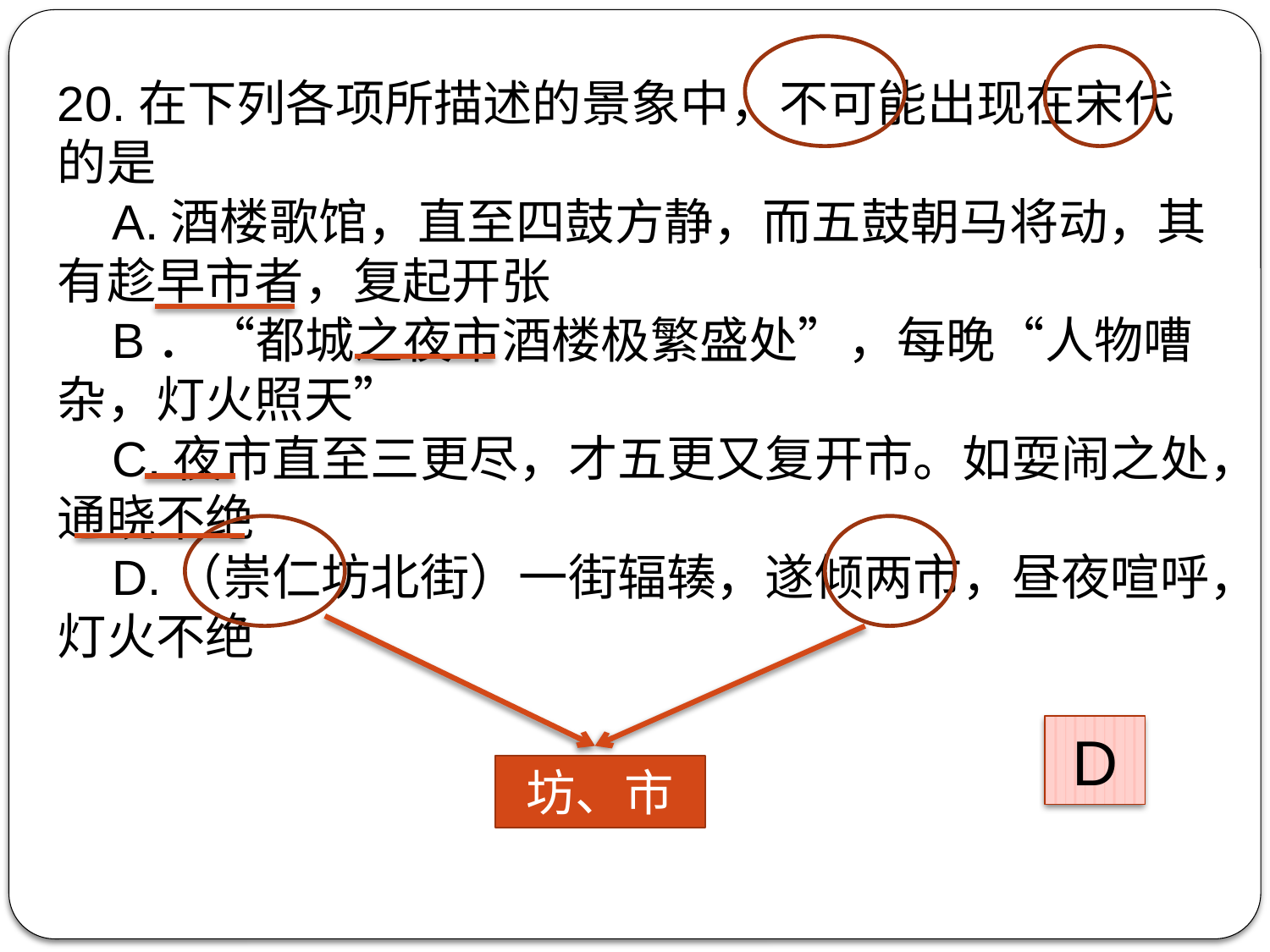

20.在下列各项所描述的景象中，不可能出现在宋代的是
    A.酒楼歌馆，直至四鼓方静，而五鼓朝马将动，其有趁早市者，复起开张
    B．“都城之夜市酒楼极繁盛处”，每晚“人物嘈杂，灯火照天”
    C.夜市直至三更尽，才五更又复开市。如耍闹之处，通晓不绝
    D.（崇仁坊北街）一街辐辏，遂倾两市，昼夜喧呼，灯火不绝

D
坊、市